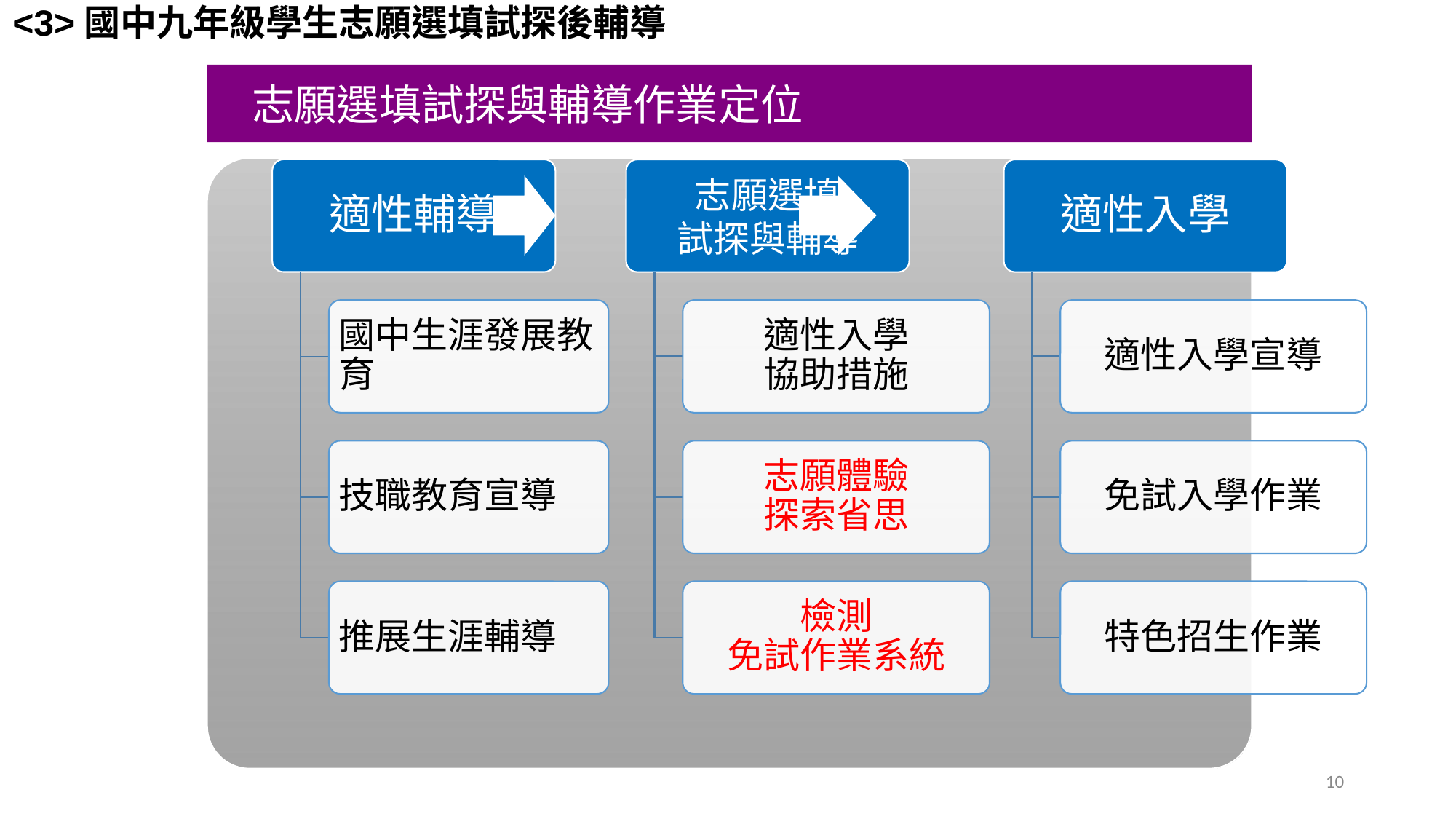

<3>國中九年級學生志願選填試探後輔導
  志願選填試探與輔導作業定位

適性輔導
志願選填
試探與輔導
適性入學

國中生涯發展教育
適性入學
協助措施
適性入學宣導

技職教育宣導
志願體驗
探索省思
免試入學作業

推展生涯輔導
檢測
免試作業系統
特色招生作業

10